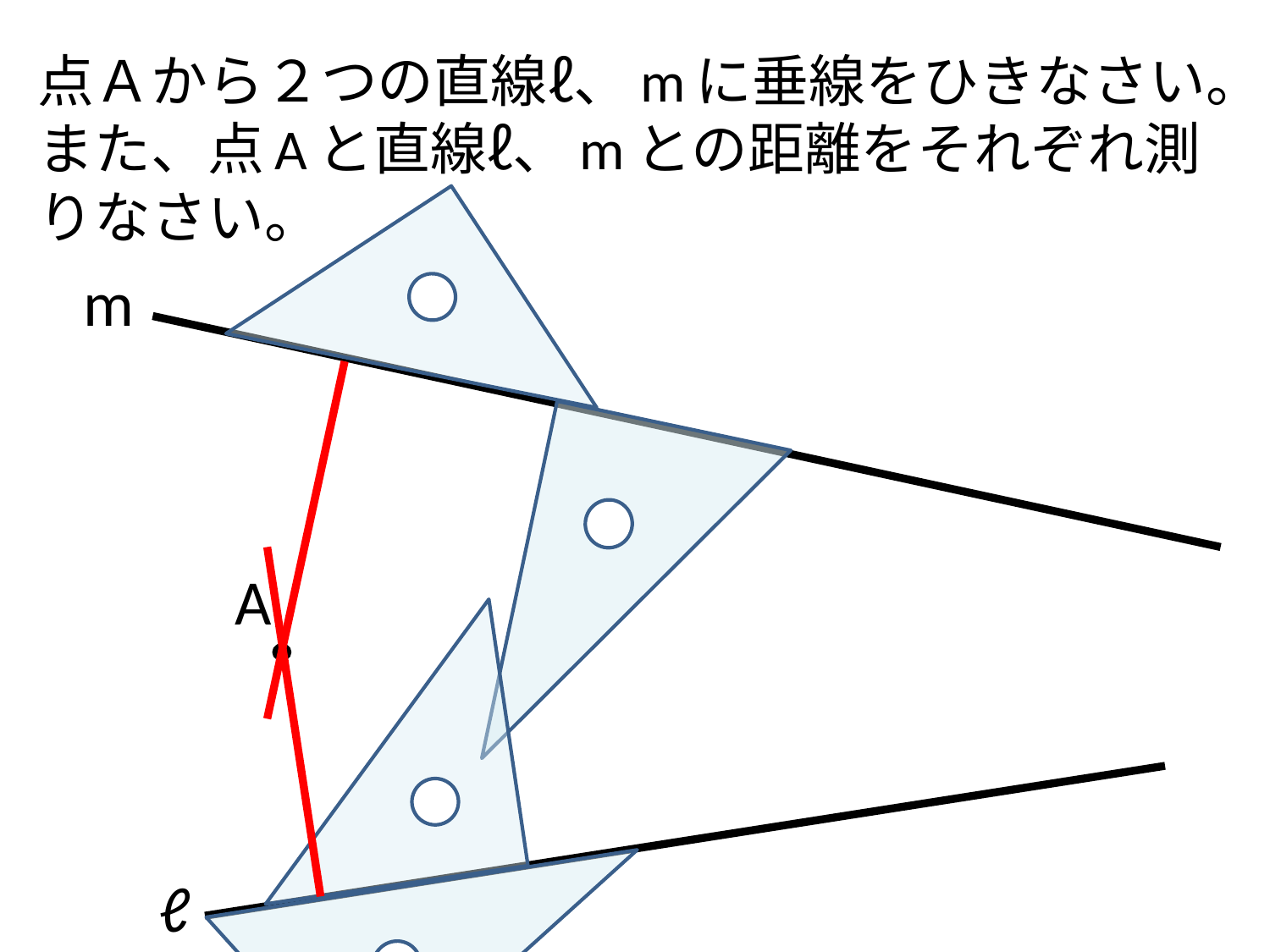

# 点Ａから２つの直線ℓ、mに垂線をひきなさい。また、点Aと直線ℓ、mとの距離をそれぞれ測りなさい。

m

A

ℓ